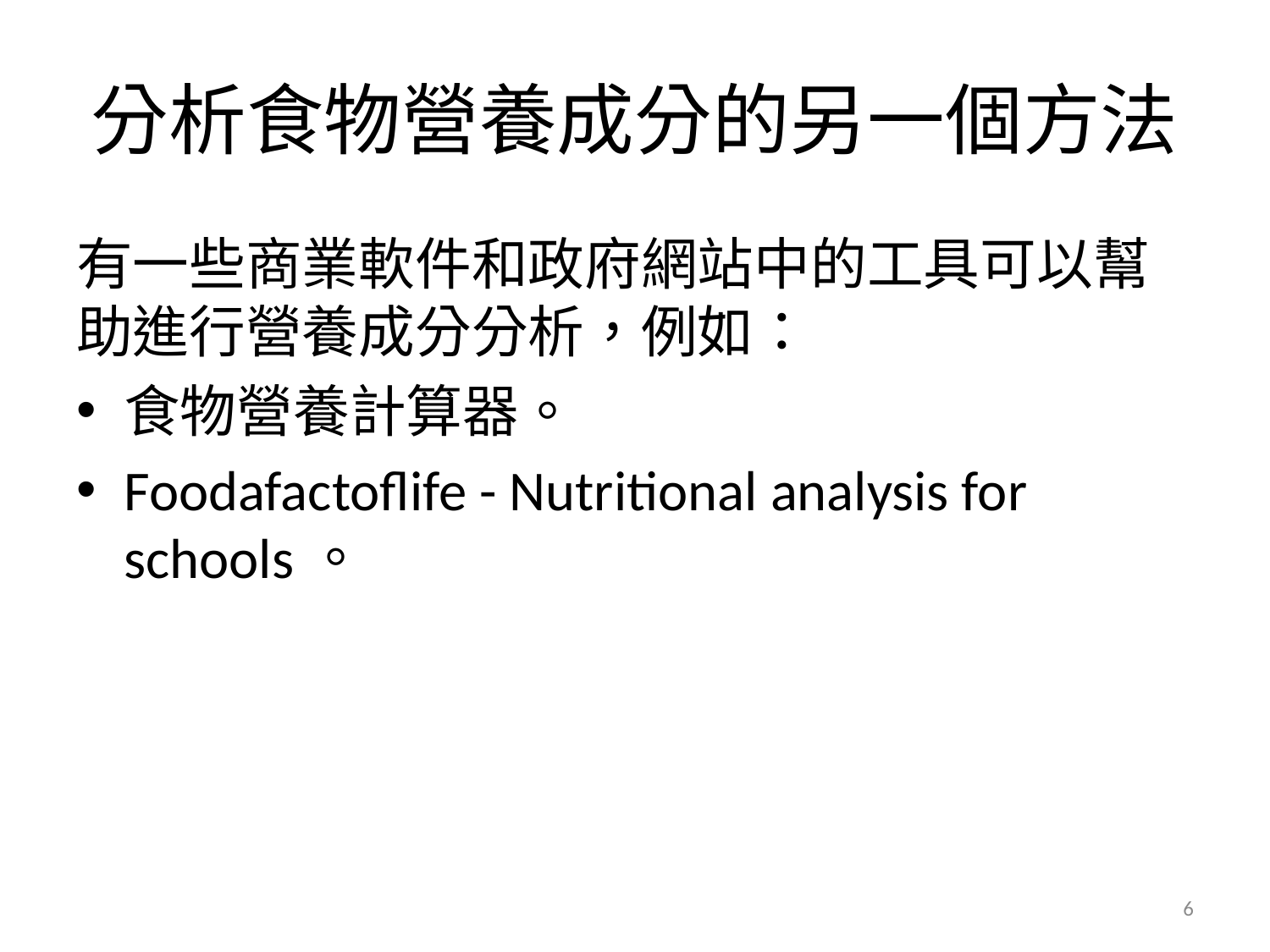

# 分析食物營養成分的另一個方法
有一些商業軟件和政府網站中的工具可以幫助進行營養成分分析，例如：
食物營養計算器。
Foodafactoflife - Nutritional analysis for schools。
6